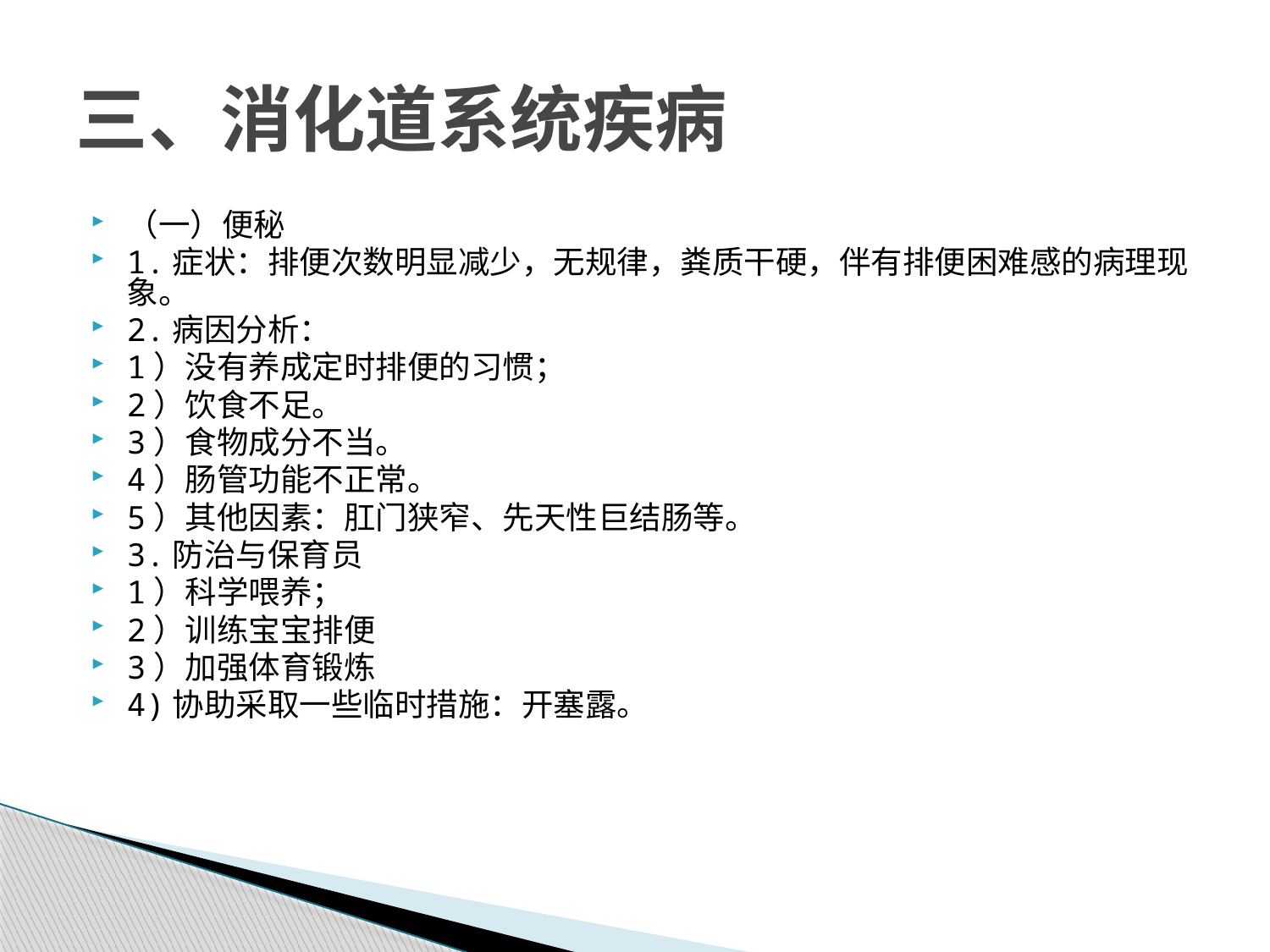

# 三、消化道系统疾病
（一）便秘
1.症状：排便次数明显减少，无规律，粪质干硬，伴有排便困难感的病理现象。
2.病因分析：
1）没有养成定时排便的习惯；
2）饮食不足。
3）食物成分不当。
4）肠管功能不正常。
5）其他因素：肛门狭窄、先天性巨结肠等。
3.防治与保育员
1）科学喂养；
2）训练宝宝排便
3）加强体育锻炼
4)协助采取一些临时措施：开塞露。